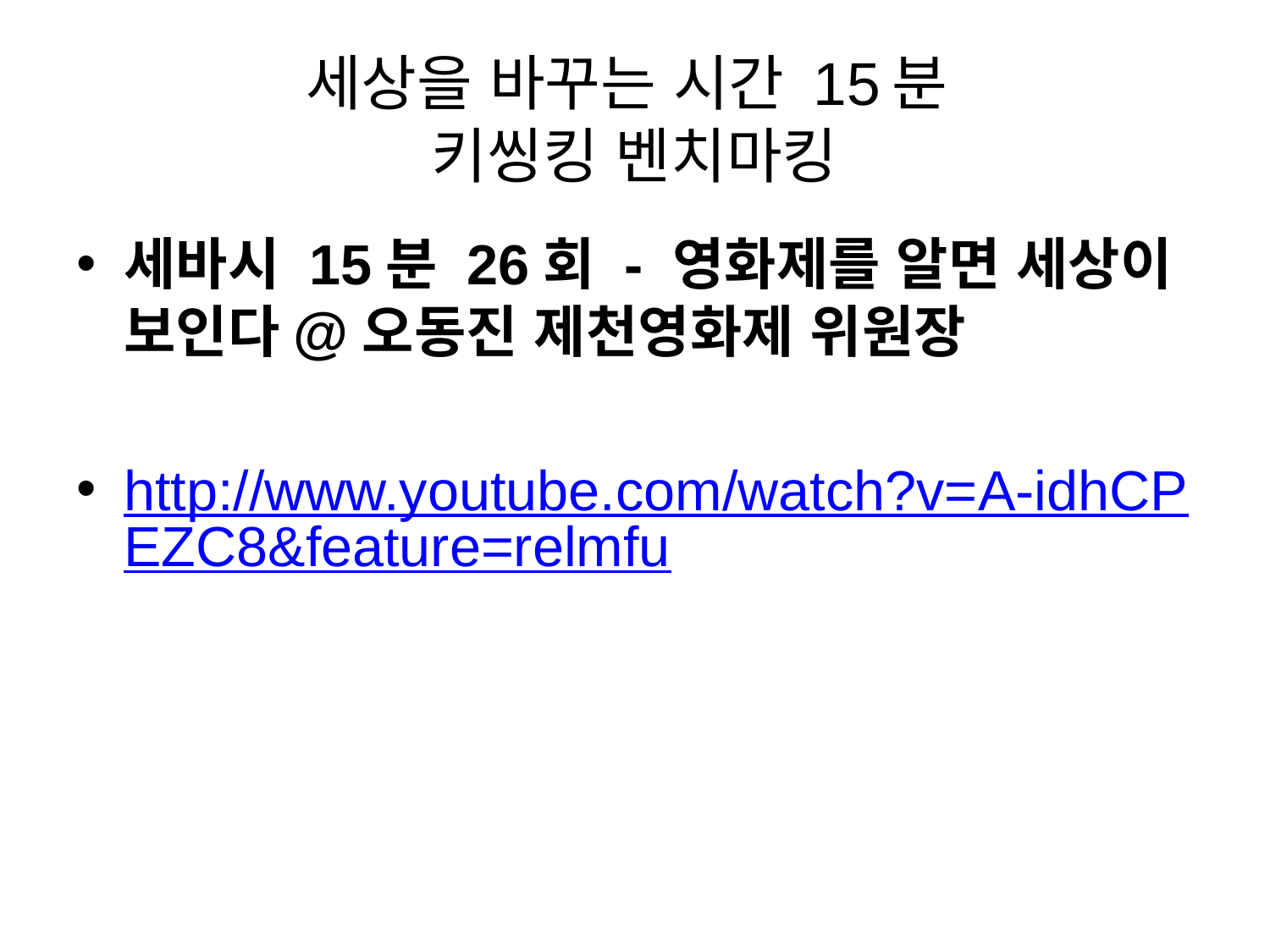

# 세상을 바꾸는 시간 15분 키씽킹 벤치마킹
세바시 15분 26회 - 영화제를 알면 세상이 보인다@오동진 제천영화제 위원장

http://www.youtube.com/watch?v=A-idhCPEZC8&feature=relmfu